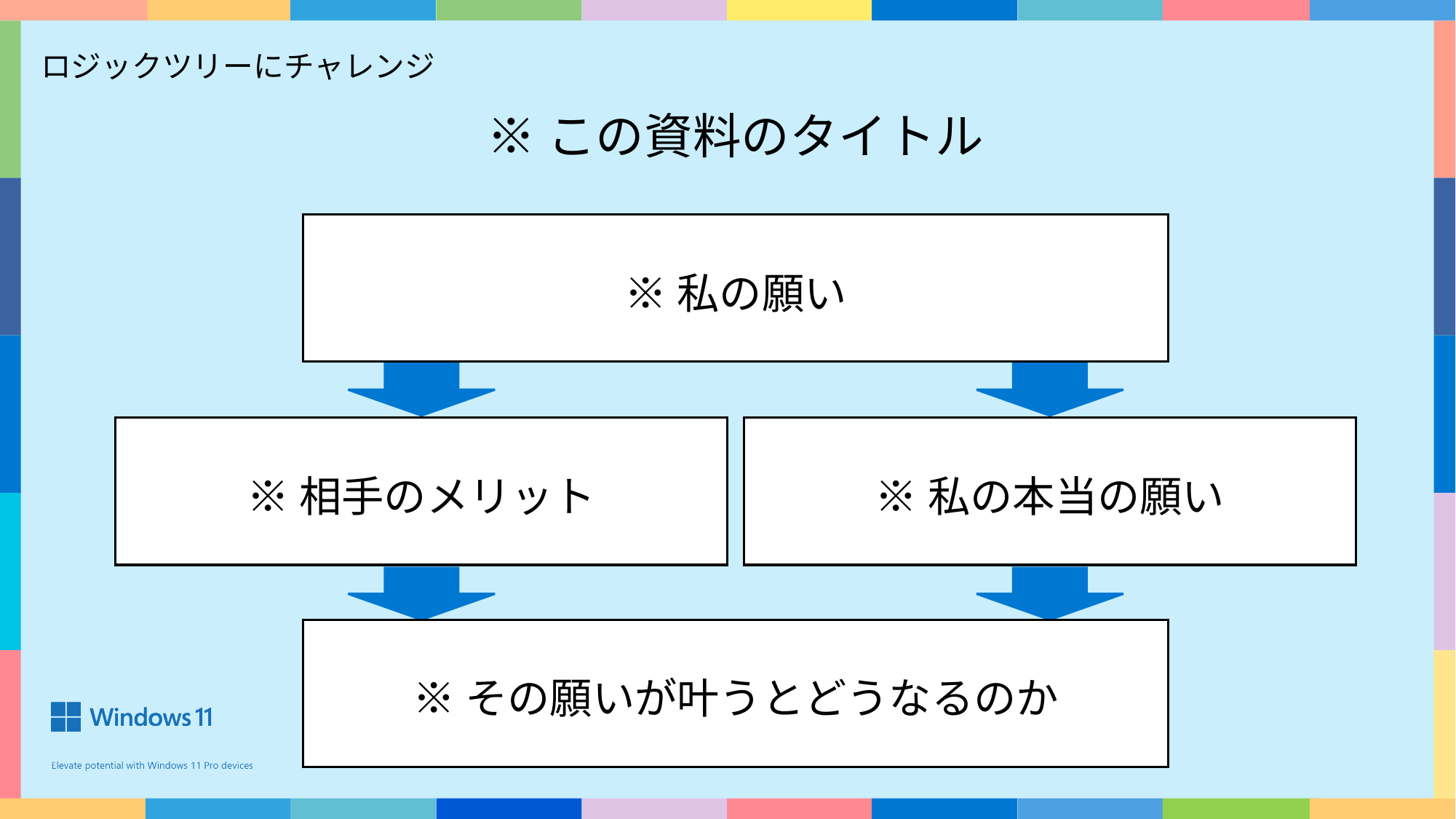

ロジックツリーにチャレンジ
※この資料のタイトル
※私の願い

※相手のメリット
※私の本当の願い

※その願いが叶うとどうなるのか